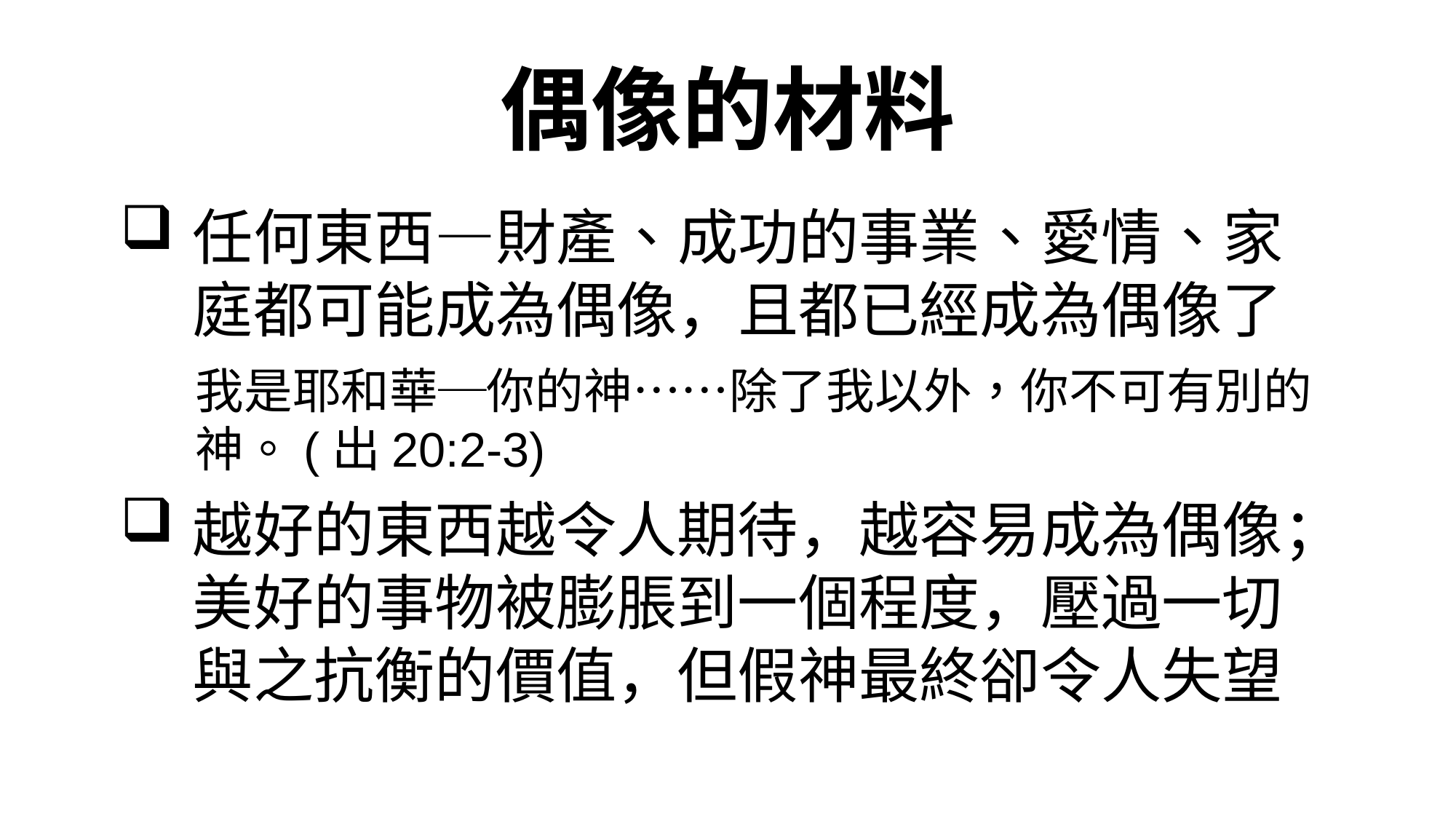

偶像的材料
任何東西—財產、成功的事業、愛情、家庭都可能成為偶像，且都已經成為偶像了
我是耶和華─你的神……除了我以外，你不可有別的神。(出20:2-3)
越好的東西越令人期待，越容易成為偶像；美好的事物被膨脹到一個程度，壓過一切與之抗衡的價值，但假神最終卻令人失望